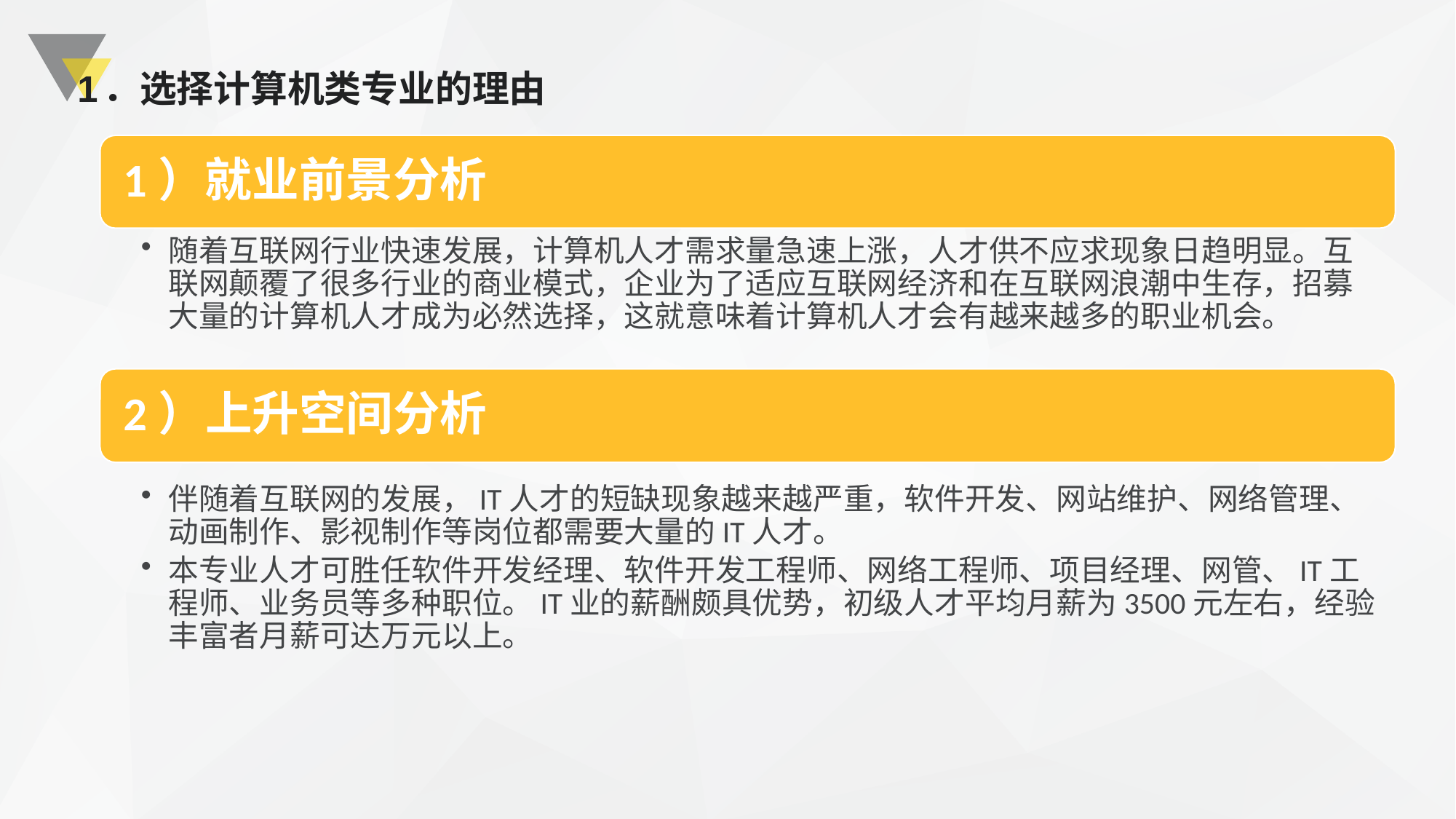

# 1．选择计算机类专业的理由
1）就业前景分析
随着互联网行业快速发展，计算机人才需求量急速上涨，人才供不应求现象日趋明显。互联网颠覆了很多行业的商业模式，企业为了适应互联网经济和在互联网浪潮中生存，招募大量的计算机人才成为必然选择，这就意味着计算机人才会有越来越多的职业机会。
2）上升空间分析
伴随着互联网的发展，IT人才的短缺现象越来越严重，软件开发、网站维护、网络管理、动画制作、影视制作等岗位都需要大量的IT人才。
本专业人才可胜任软件开发经理、软件开发工程师、网络工程师、项目经理、网管、IT工程师、业务员等多种职位。IT业的薪酬颇具优势，初级人才平均月薪为3500元左右，经验丰富者月薪可达万元以上。